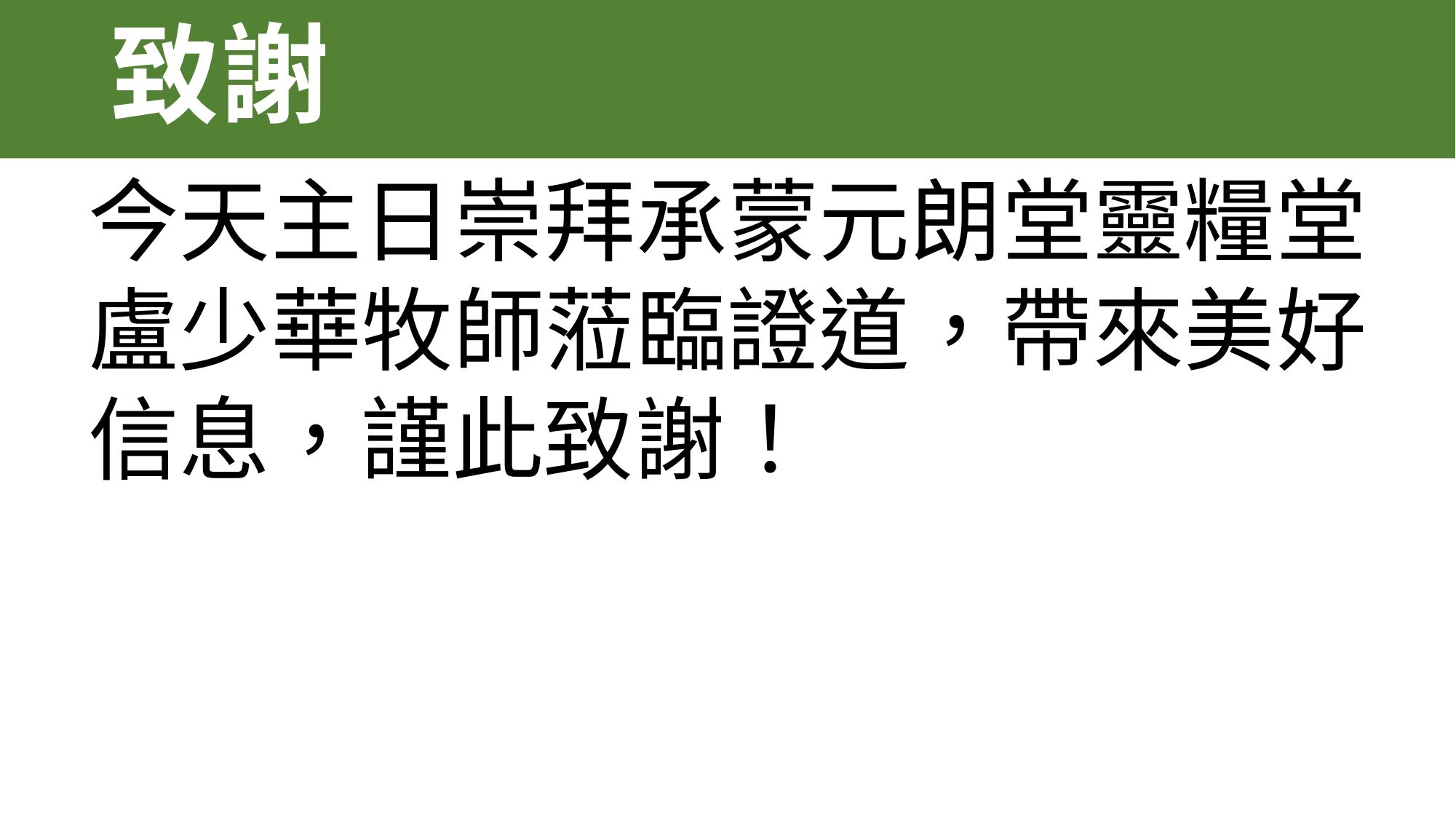

致謝
今天主日崇拜承蒙元朗堂靈糧堂盧少華牧師蒞臨證道，帶來美好信息，謹此致謝！